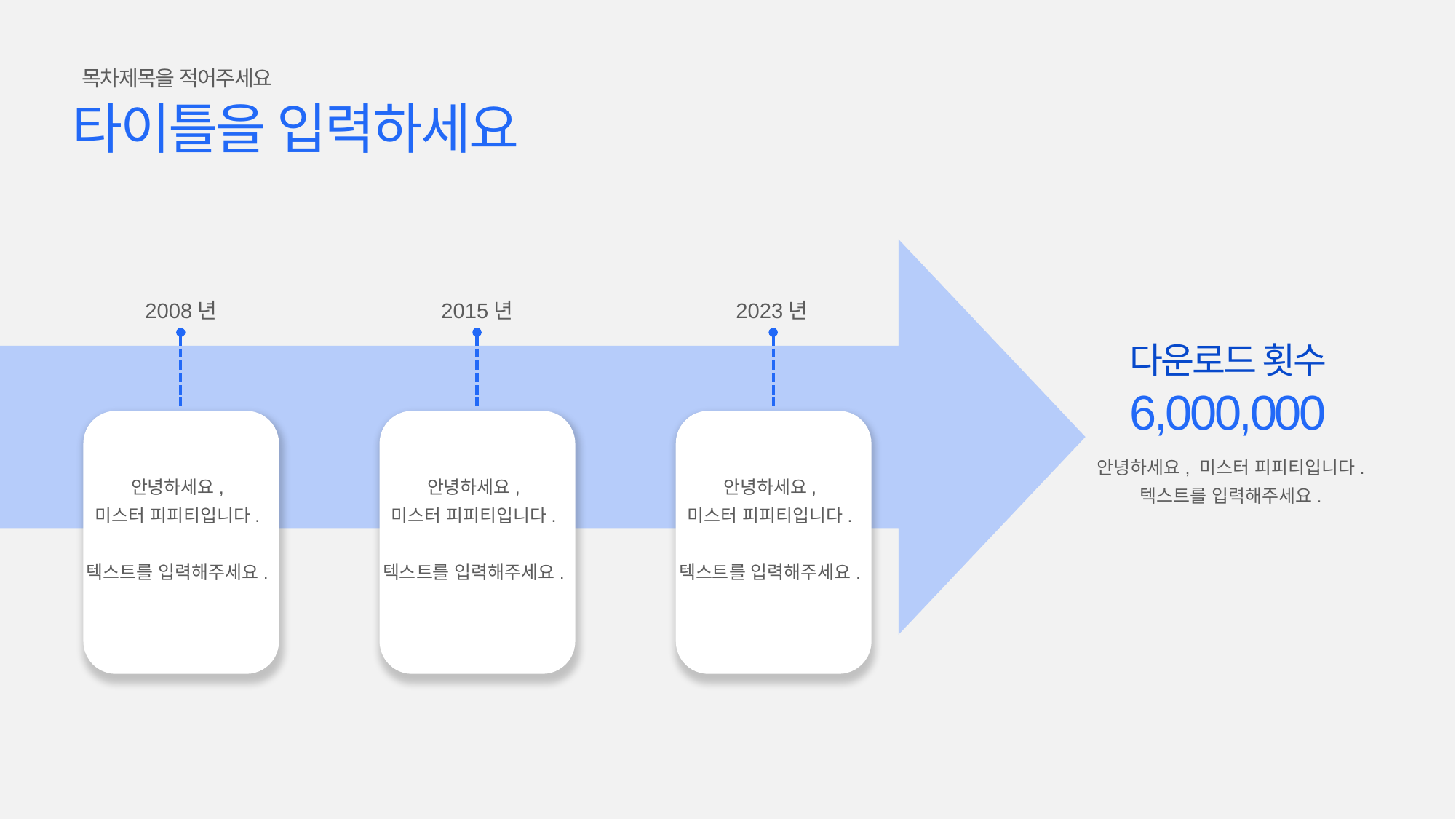

목차제목을 적어주세요
타이틀을 입력하세요

2008년
2015년
2023년
다운로드 횟수
6,000,000

안녕하세요, 미스터 피피티입니다.
텍스트를 입력해주세요.
안녕하세요,
미스터 피피티입니다.

텍스트를 입력해주세요.
안녕하세요,
미스터 피피티입니다.

텍스트를 입력해주세요.
안녕하세요,
미스터 피피티입니다.

텍스트를 입력해주세요.